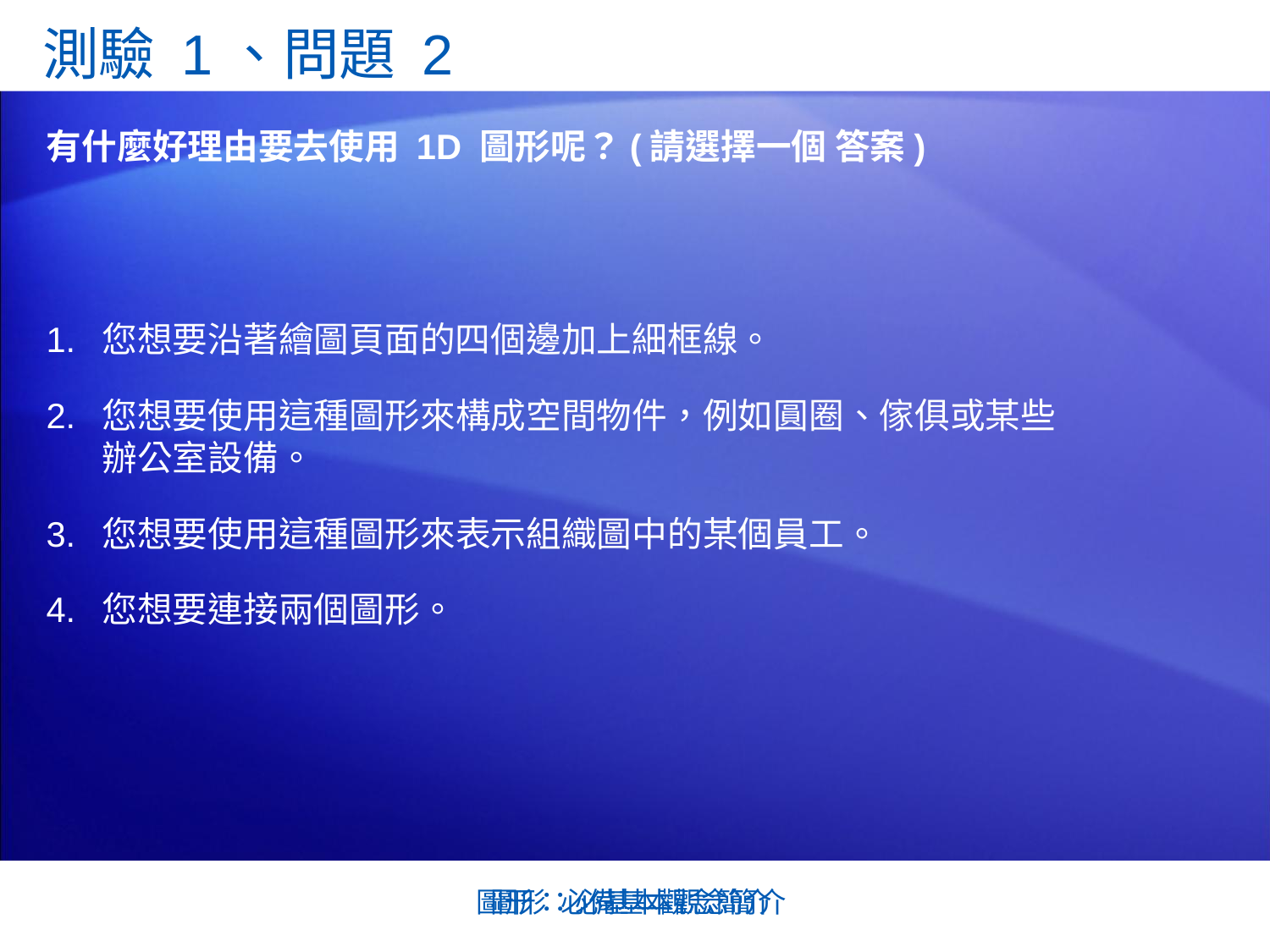

測驗 1、問題 2
有什麼好理由要去使用 1D 圖形呢？(請選擇一個 答案)
您想要沿著繪圖頁面的四個邊加上細框線。
您想要使用這種圖形來構成空間物件，例如圓圈、傢俱或某些辦公室設備。
您想要使用這種圖形來表示組織圖中的某個員工。
您想要連接兩個圖形。
圖形：必備基本觀念簡介
圖形：必基本觀念簡介